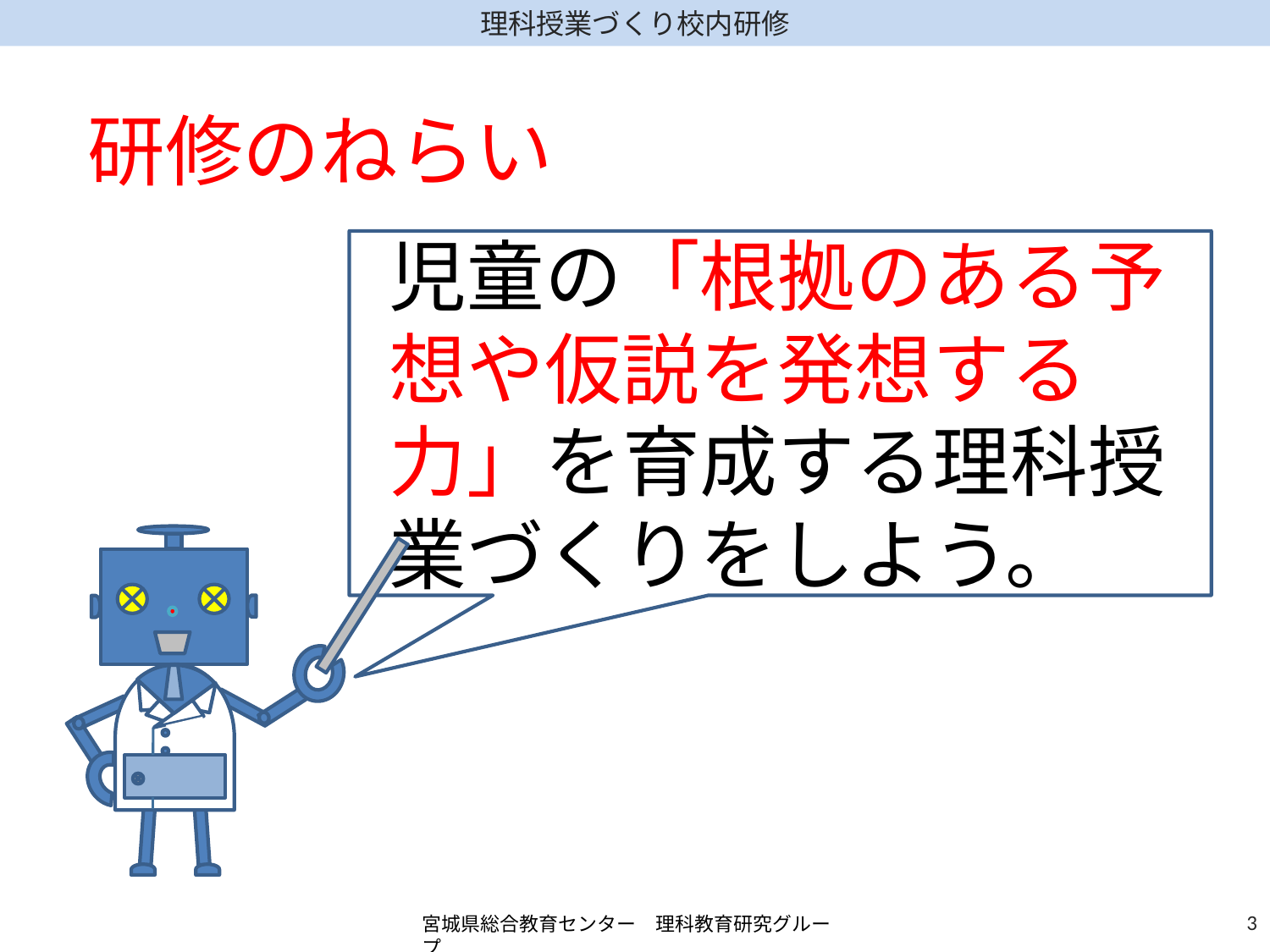

研修のねらい
児童の「根拠のある予想や仮説を発想する力」を育成する理科授業づくりをしよう。

3